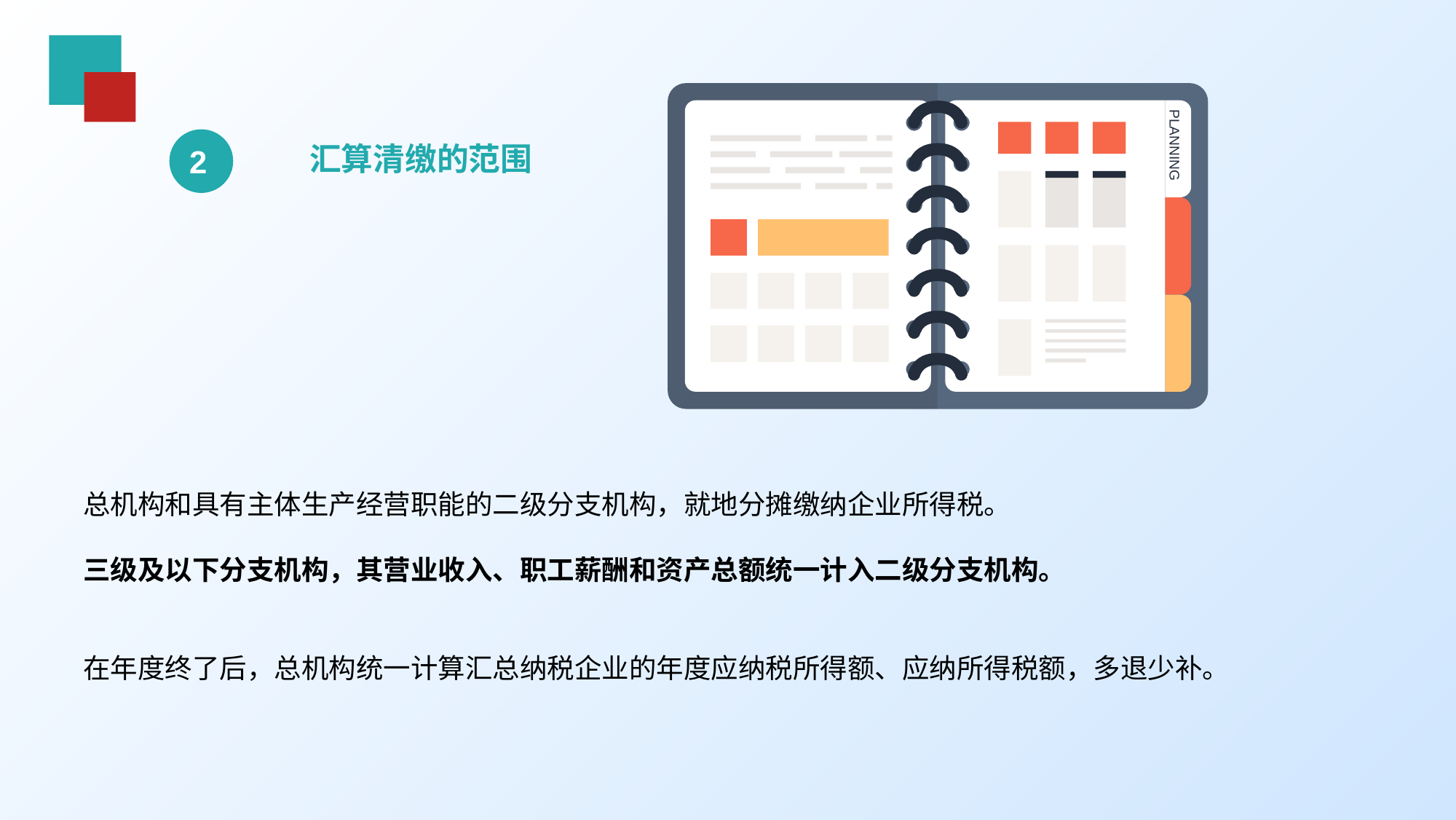

PLANNING

2
汇算清缴的范围
总机构和具有主体生产经营职能的二级分支机构，就地分摊缴纳企业所得税。

三级及以下分支机构，其营业收入、职工薪酬和资产总额统一计入二级分支机构。

在年度终了后，总机构统一计算汇总纳税企业的年度应纳税所得额、应纳所得税额，多退少补。